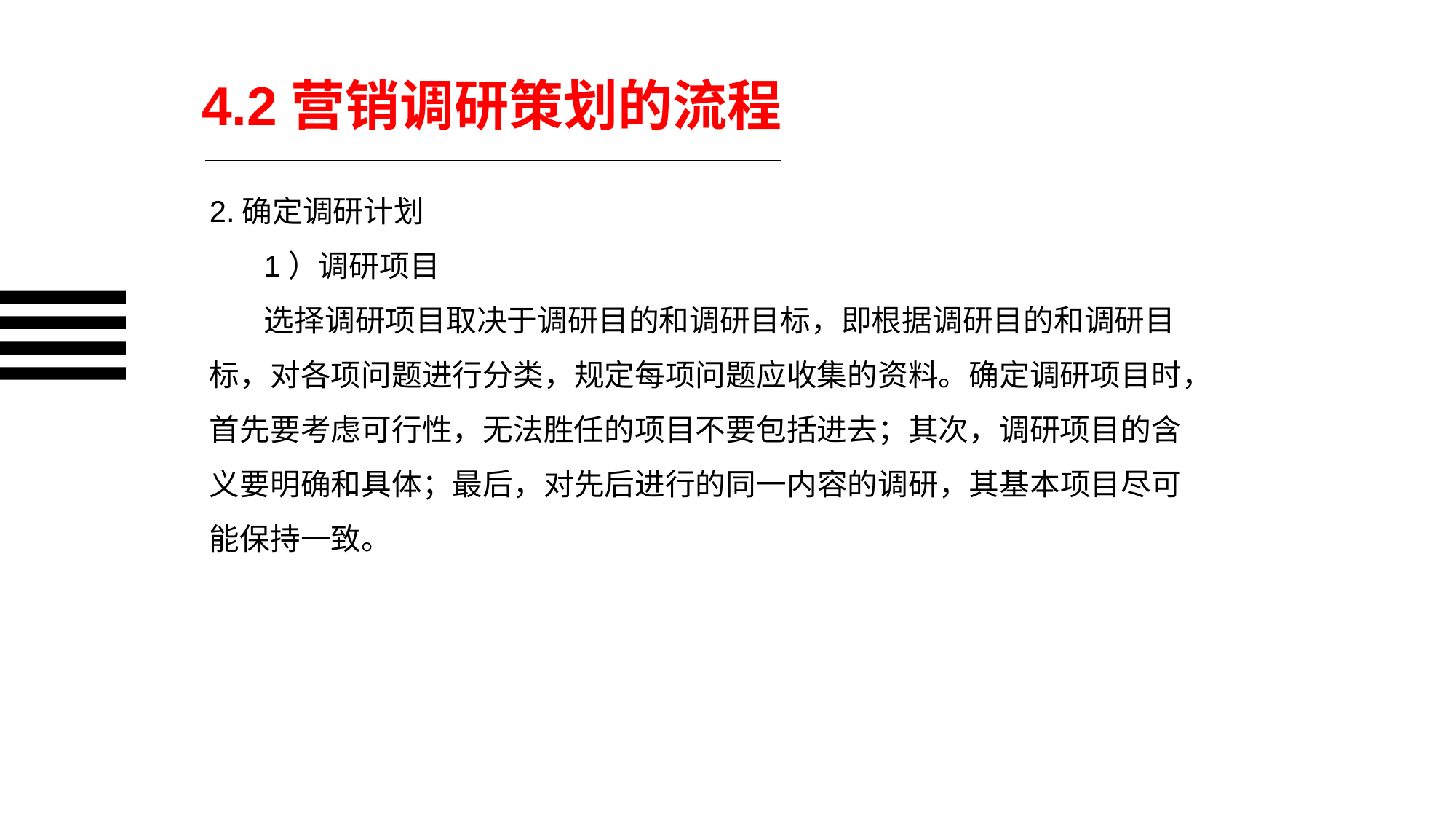

4.2营销调研策划的流程
2.确定调研计划
1）调研项目
选择调研项目取决于调研目的和调研目标，即根据调研目的和调研目标，对各项问题进行分类，规定每项问题应收集的资料。确定调研项目时，首先要考虑可行性，无法胜任的项目不要包括进去；其次，调研项目的含义要明确和具体；最后，对先后进行的同一内容的调研，其基本项目尽可能保持一致。